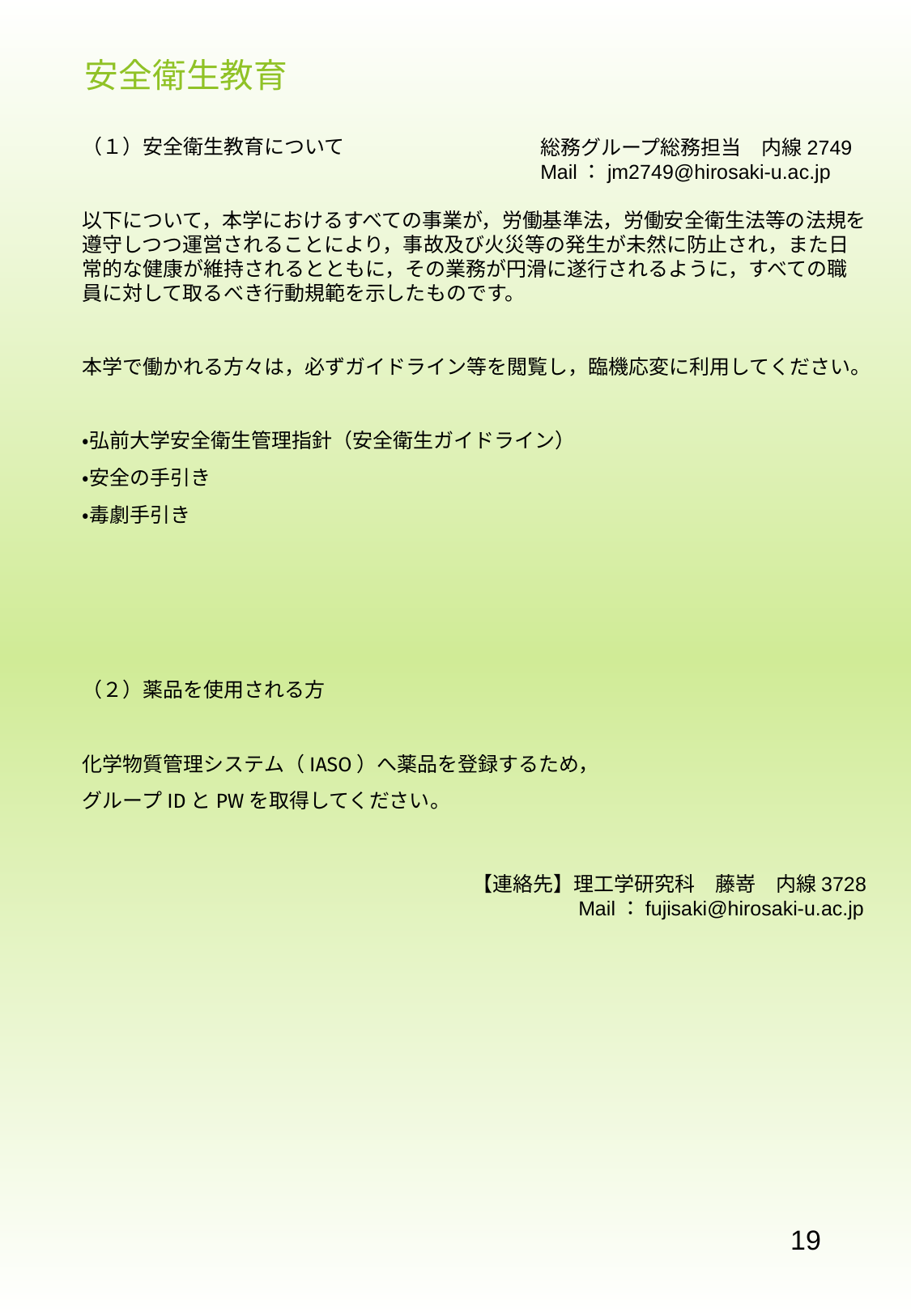

# 安全衛生教育
（１）安全衛生教育について

以下について，本学におけるすべての事業が，労働基準法，労働安全衛生法等の法規を遵守しつつ運営されることにより，事故及び火災等の発生が未然に防止され，また日常的な健康が維持されるとともに，その業務が円滑に遂行されるように，すべての職員に対して取るべき行動規範を示したものです。

本学で働かれる方々は，必ずガイドライン等を閲覧し，臨機応変に利用してください。

・弘前大学安全衛生管理指針（安全衛生ガイドライン）
・安全の手引き
・毒劇手引き

（２）薬品を使用される方

化学物質管理システム（IASO）へ薬品を登録するため，
グループIDとPWを取得してください。

総務グループ総務担当　内線2749
Mail：jm2749@hirosaki-u.ac.jp

【連絡先】理工学研究科　藤嵜　内線3728
　　　　　Mail：fujisaki@hirosaki-u.ac.jp
19